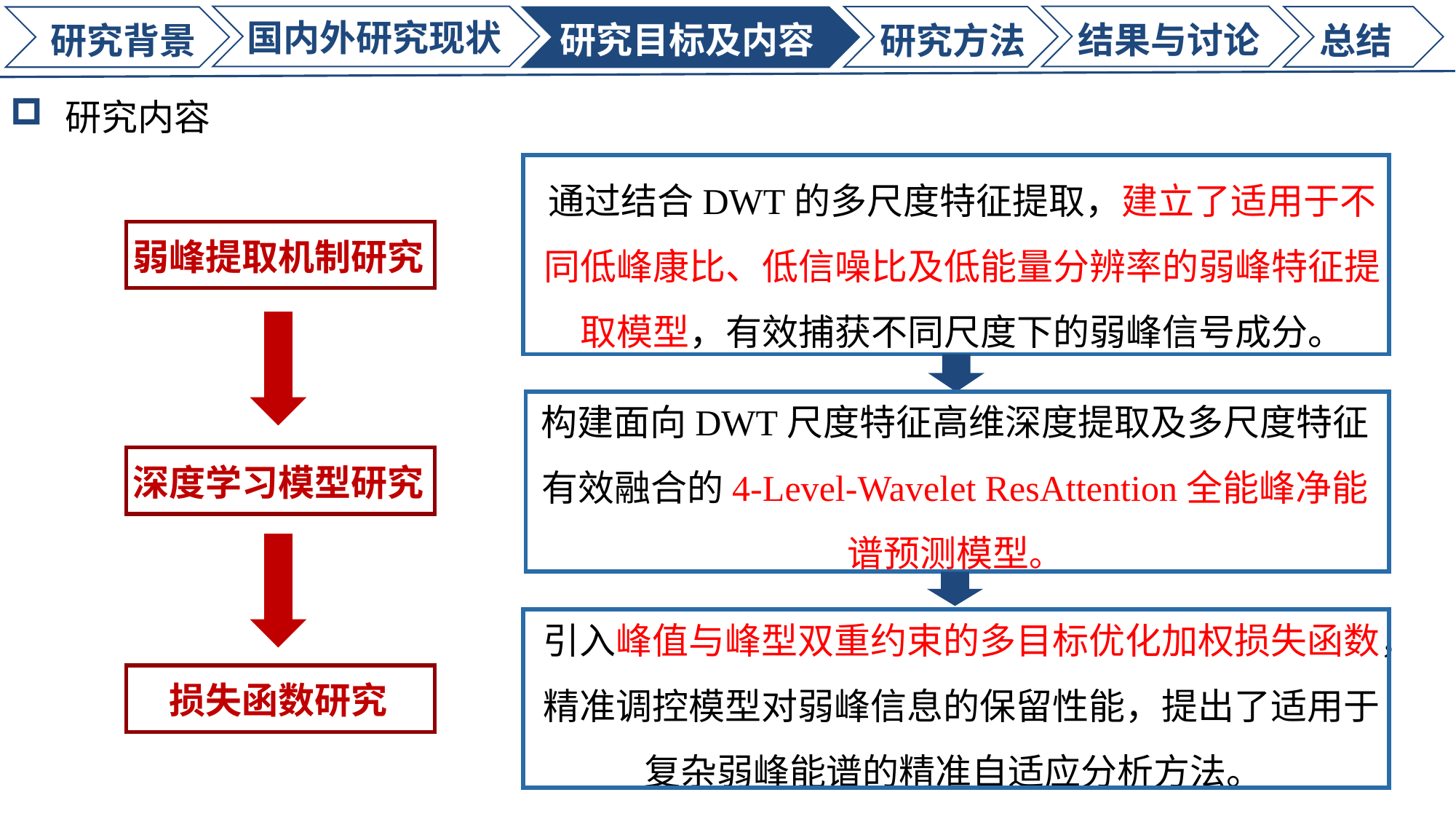

国内外研究现状
研究目标及内容
结果与讨论
研究背景
研究方法
总结
研究内容
通过结合DWT的多尺度特征提取，建立了适用于不同低峰康比、低信噪比及低能量分辨率的弱峰特征提取模型，有效捕获不同尺度下的弱峰信号成分。

弱峰提取机制研究

构建面向DWT尺度特征高维深度提取及多尺度特征有效融合的4-Level-Wavelet ResAttention全能峰净能谱预测模型。

深度学习模型研究

引入峰值与峰型双重约束的多目标优化加权损失函数，精准调控模型对弱峰信息的保留性能，提出了适用于复杂弱峰能谱的精准自适应分析方法。

损失函数研究